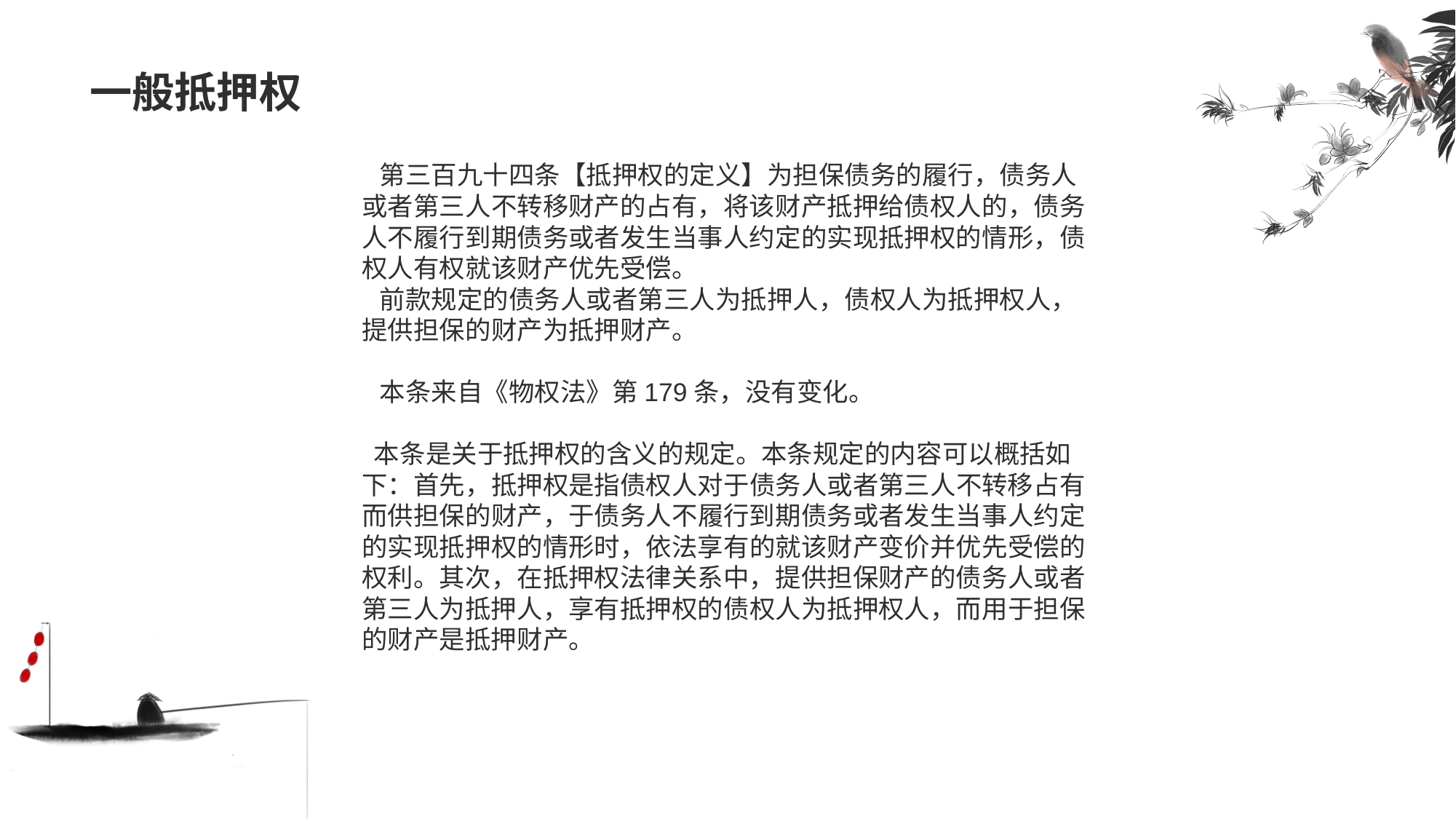

# 一般抵押权

  第三百九十四条【抵押权的定义】为担保债务的履行，债务人或者第三人不转移财产的占有，将该财产抵押给债权人的，债务人不履行到期债务或者发生当事人约定的实现抵押权的情形，债权人有权就该财产优先受偿。
  前款规定的债务人或者第三人为抵押人，债权人为抵押权人，提供担保的财产为抵押财产。

  本条来自《物权法》第179条，没有变化。

 本条是关于抵押权的含义的规定。本条规定的内容可以概括如下：首先，抵押权是指债权人对于债务人或者第三人不转移占有而供担保的财产，于债务人不履行到期债务或者发生当事人约定的实现抵押权的情形时，依法享有的就该财产变价并优先受偿的权利。其次，在抵押权法律关系中，提供担保财产的债务人或者第三人为抵押人，享有抵押权的债权人为抵押权人，而用于担保的财产是抵押财产。
66